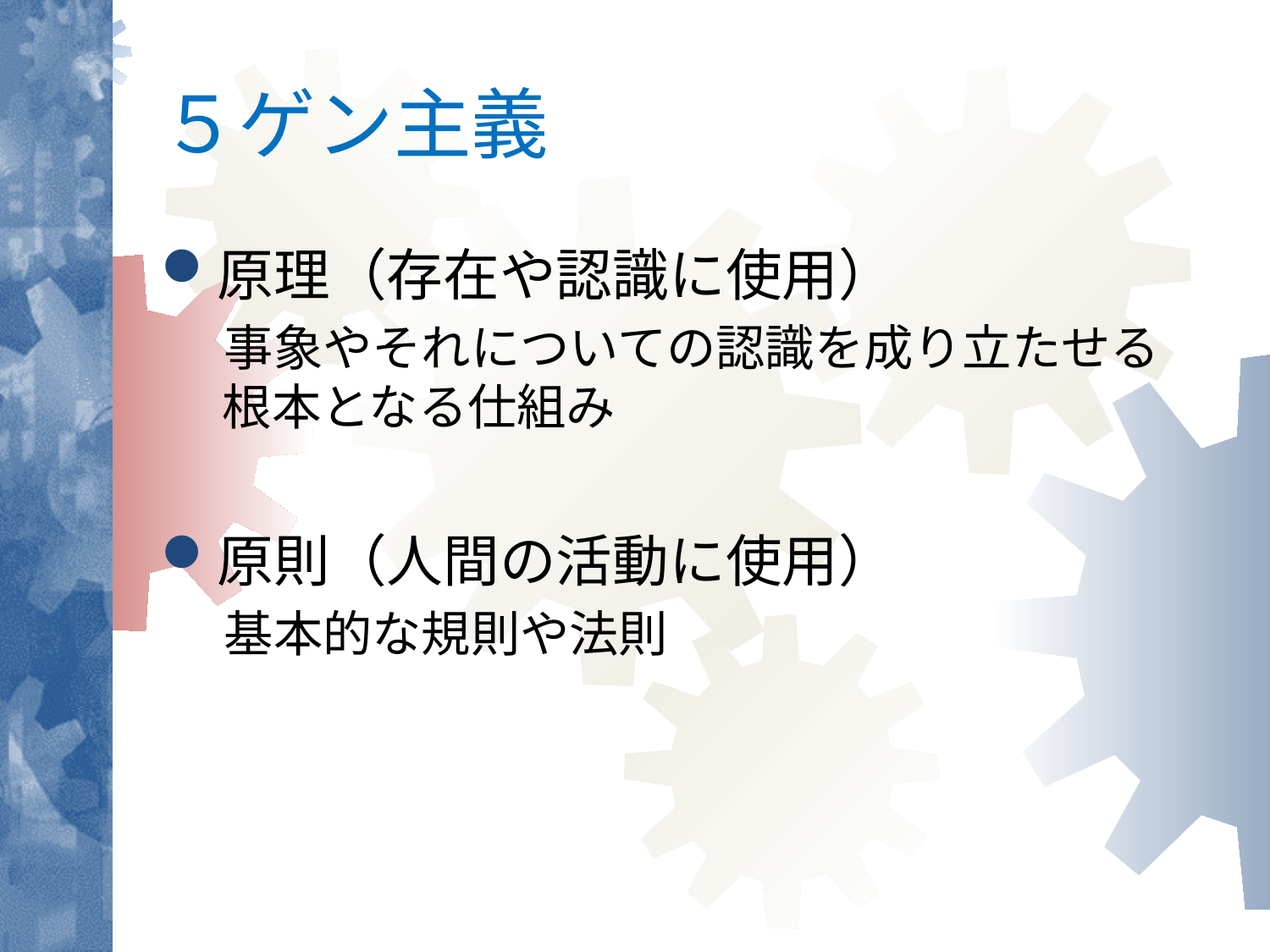

# ５ゲン主義
原理（存在や認識に使用）
事象やそれについての認識を成り立たせる根本となる仕組み

原則（人間の活動に使用）
基本的な規則や法則